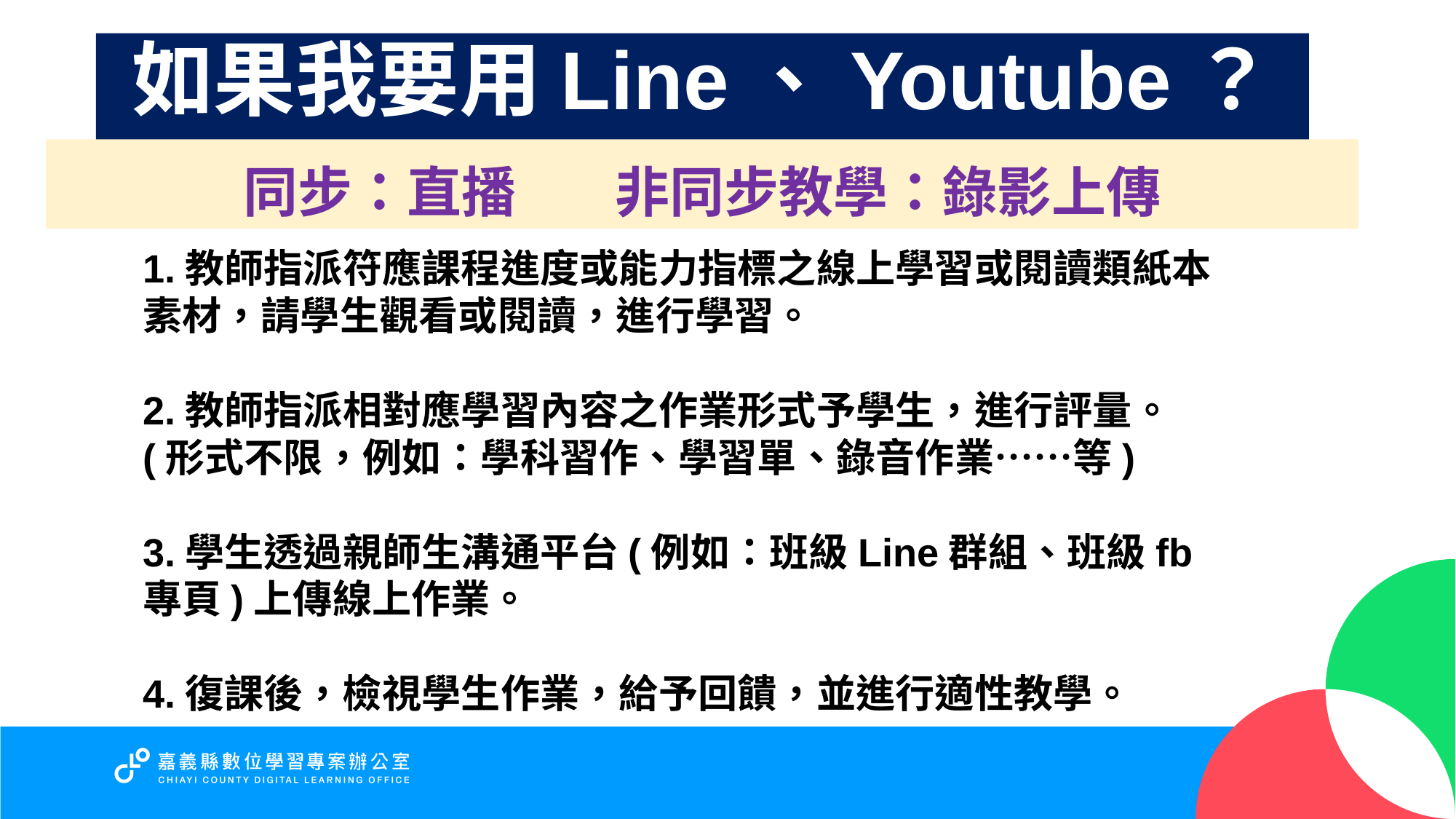

如果我要用Line、Youtube？
#
同步：直播        非同步教學：錄影上傳
1.教師指派符應課程進度或能力指標之線上學習或閱讀類紙本素材，請學生觀看或閱讀，進行學習。

2.教師指派相對應學習內容之作業形式予學生，進行評量。(形式不限，例如：學科習作、學習單、錄音作業……等)

3.學生透過親師生溝通平台(例如：班級Line群組、班級fb專頁)上傳線上作業。

4.復課後，檢視學生作業，給予回饋，並進行適性教學。